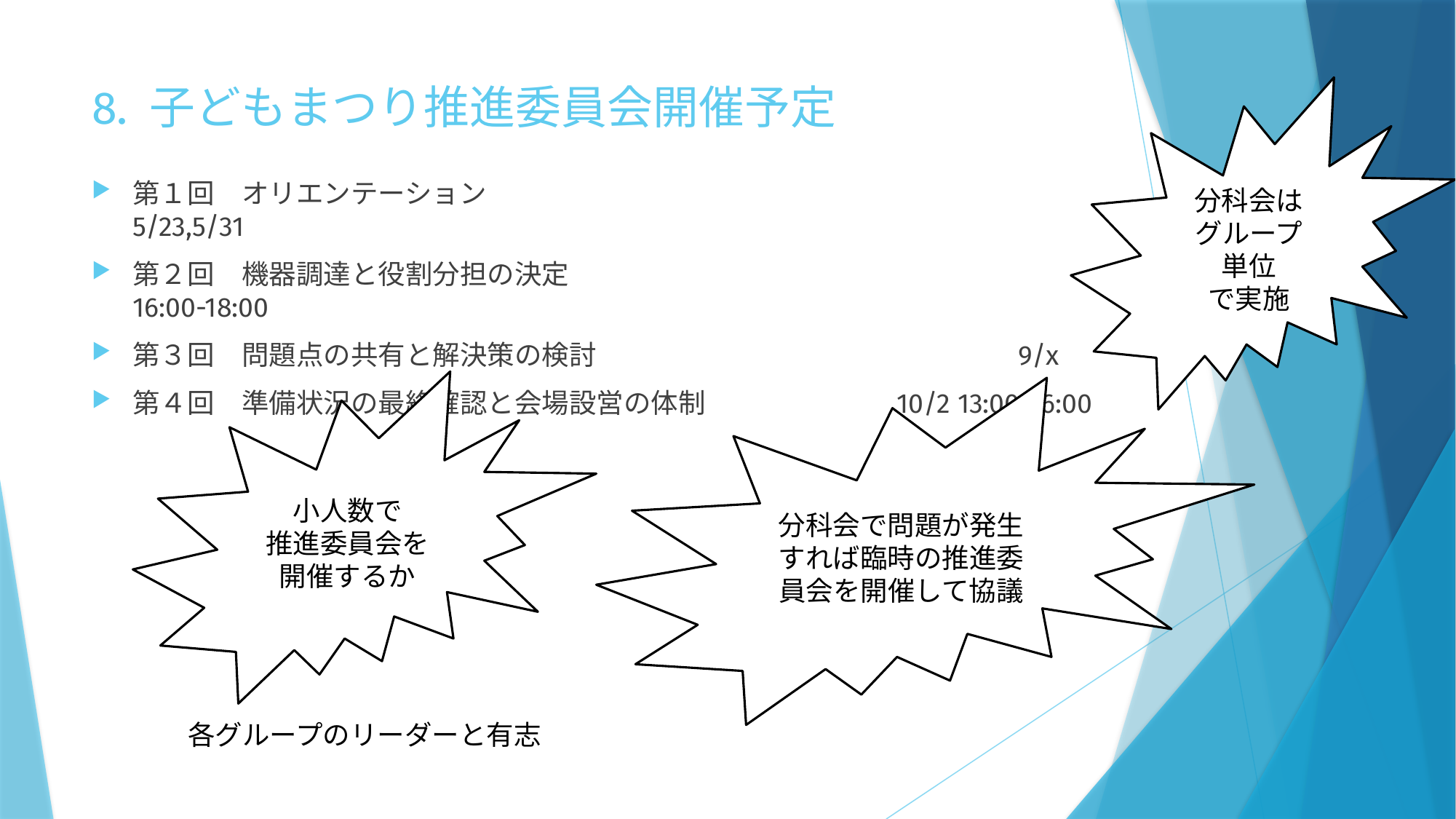

# 8. 子どもまつり推進委員会開催予定
分科会は
グループ
単位
で実施
第１回　オリエンテーション						 5/23,5/31
第２回　機器調達と役割分担の決定					 8/5 16:00-18:00
第３回　問題点の共有と解決策の検討				 9/x
第４回　準備状況の最終確認と会場設営の体制		10/2 13:00-16:00
小人数で
推進委員会を開催するか
分科会で問題が発生すれば臨時の推進委員会を開催して協議
各グループのリーダーと有志